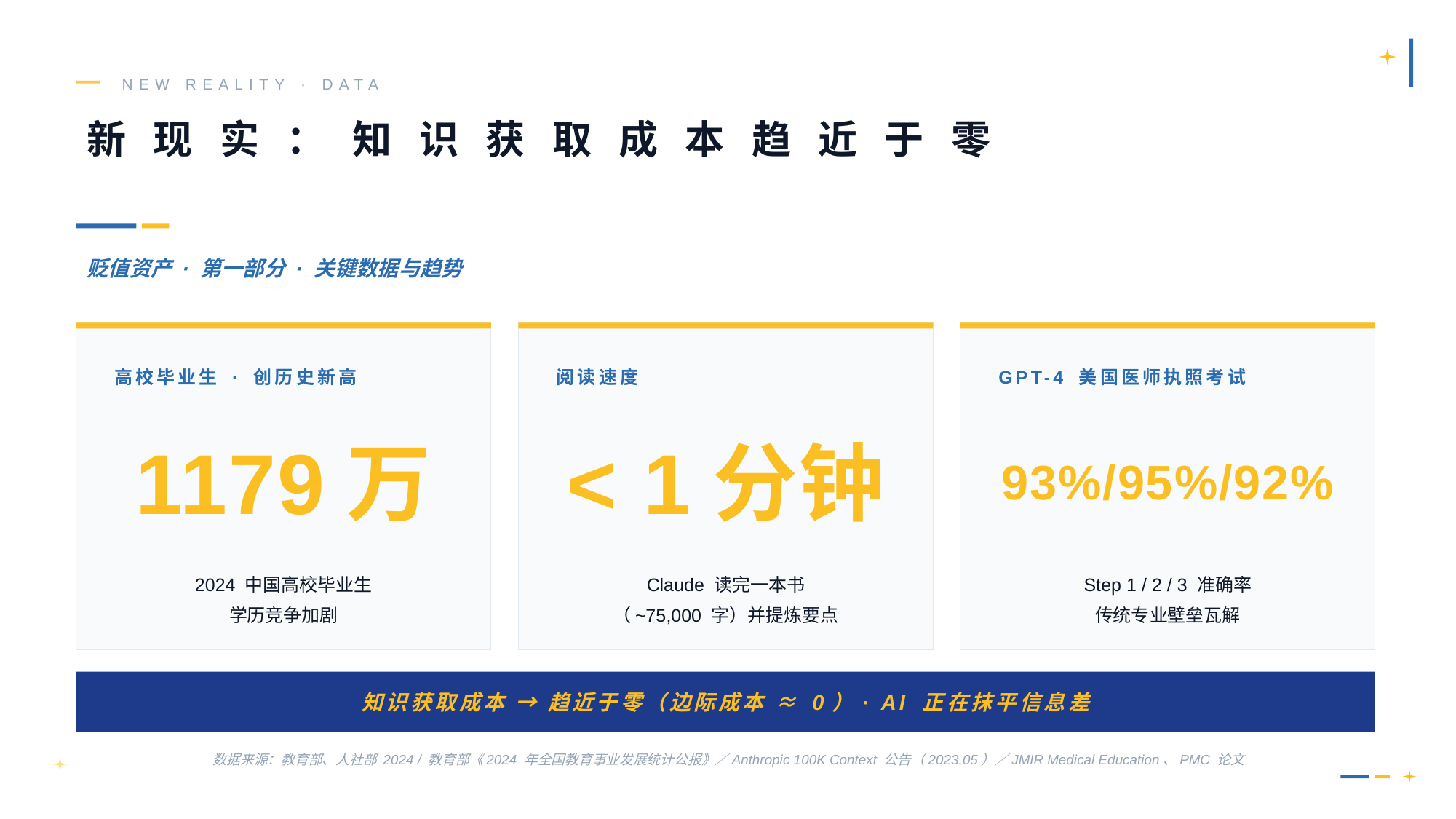

NEW REALITY · DATA

新  现  实  ：  知  识  获  取  成  本  趋  近  于  零

贬值资产 · 第一部分 · 关键数据与趋势

高校毕业生 · 创历史新高
阅读速度
GPT-4 美国医师执照考试
1179万
< 1分钟
93%/95%/92%
2024 中国高校毕业生
学历竞争加剧
Claude 读完一本书
（~75,000 字）并提炼要点
Step 1 / 2 / 3 准确率
传统专业壁垒瓦解

知识获取成本 → 趋近于零（边际成本 ≈ 0）· AI 正在抹平信息差
数据来源：教育部、人社部 2024 / 教育部《2024 年全国教育事业发展统计公报》／Anthropic 100K Context 公告（2023.05）／JMIR Medical Education、PMC 论文